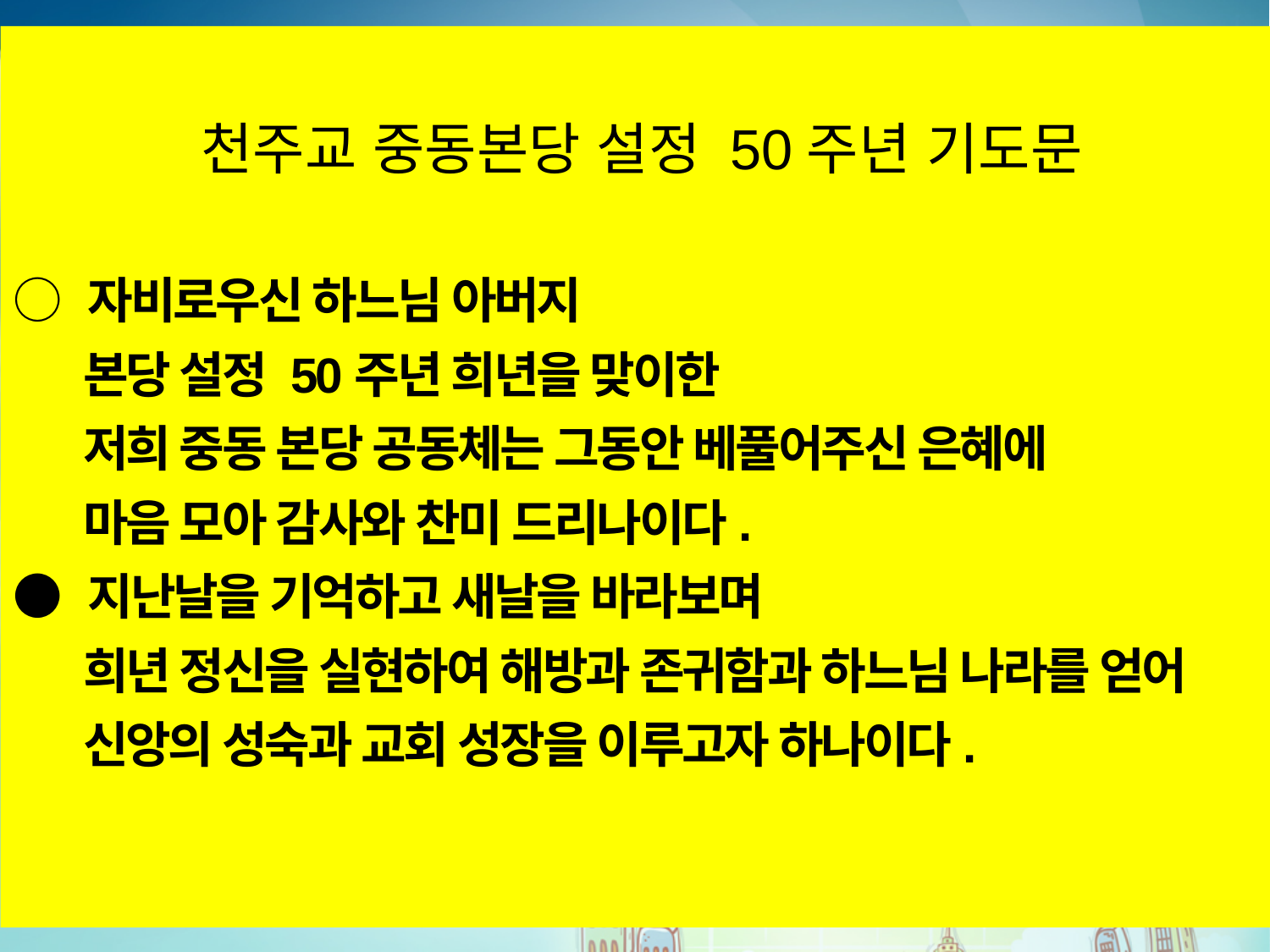

천주교 중동본당 설정 50주년 기도문

○ 자비로우신 하느님 아버지
     본당 설정 50주년 희년을 맞이한
     저희 중동 본당 공동체는 그동안 베풀어주신 은혜에
     마음 모아 감사와 찬미 드리나이다.
● 지난날을 기억하고 새날을 바라보며
     희년 정신을 실현하여 해방과 존귀함과 하느님 나라를 얻어
     신앙의 성숙과 교회 성장을 이루고자 하나이다.